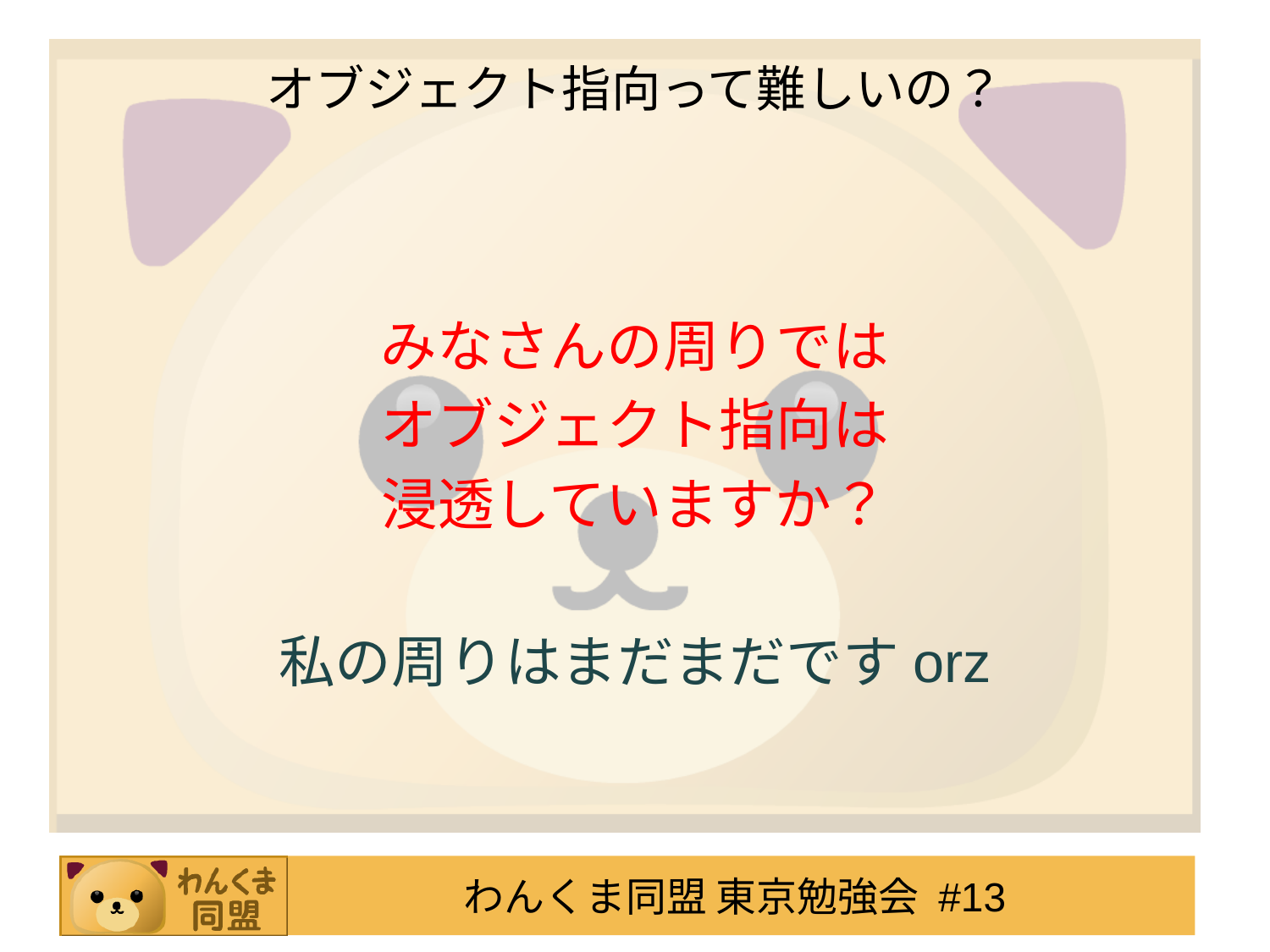

# オブジェクト指向って難しいの？

みなさんの周りでは
オブジェクト指向は
浸透していますか？

私の周りはまだまだですorz